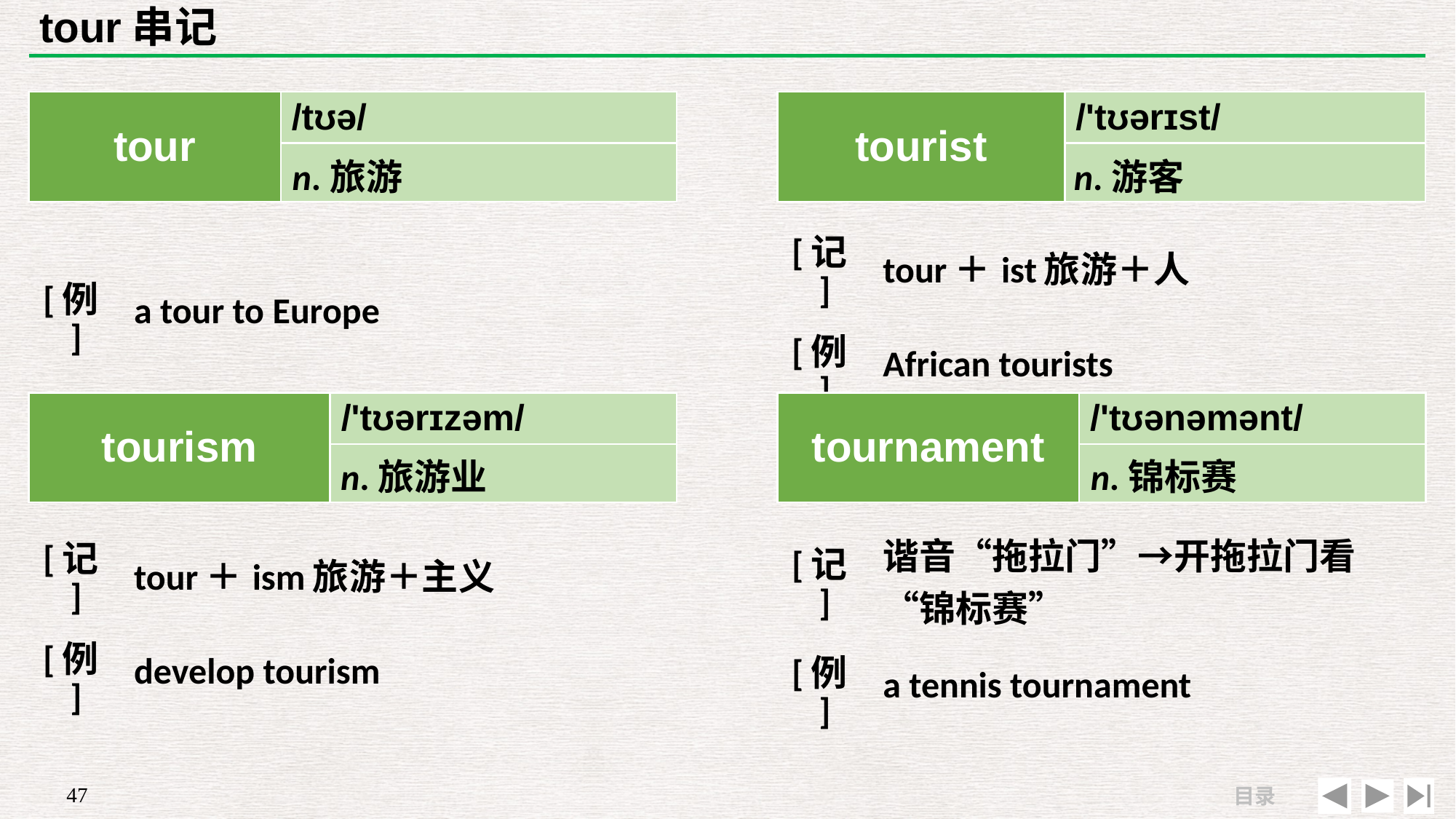

# tour串记

| tour | /tʊə/ |
| --- | --- |
|  |  |
| tourist | /'tʊərɪst/ |
| --- | --- |
|  |  |
n.旅游
n.游客
|  |  |
| --- | --- |
| [例] | a tour to Europe |
| [记] | tour＋ist旅游＋人 |
| --- | --- |
| [例] | African tourists |
| tourism | /'tʊərɪzəm/ |
| --- | --- |
|  |  |
| tournament | /'tʊənəmənt/ |
| --- | --- |
|  |  |
n.旅游业
n.锦标赛
| [记] | 谐音“拖拉门”→开拖拉门看“锦标赛” |
| --- | --- |
| [例] | a tennis tournament |
| [记] | tour＋ism旅游＋主义 |
| --- | --- |
| [例] | develop tourism |